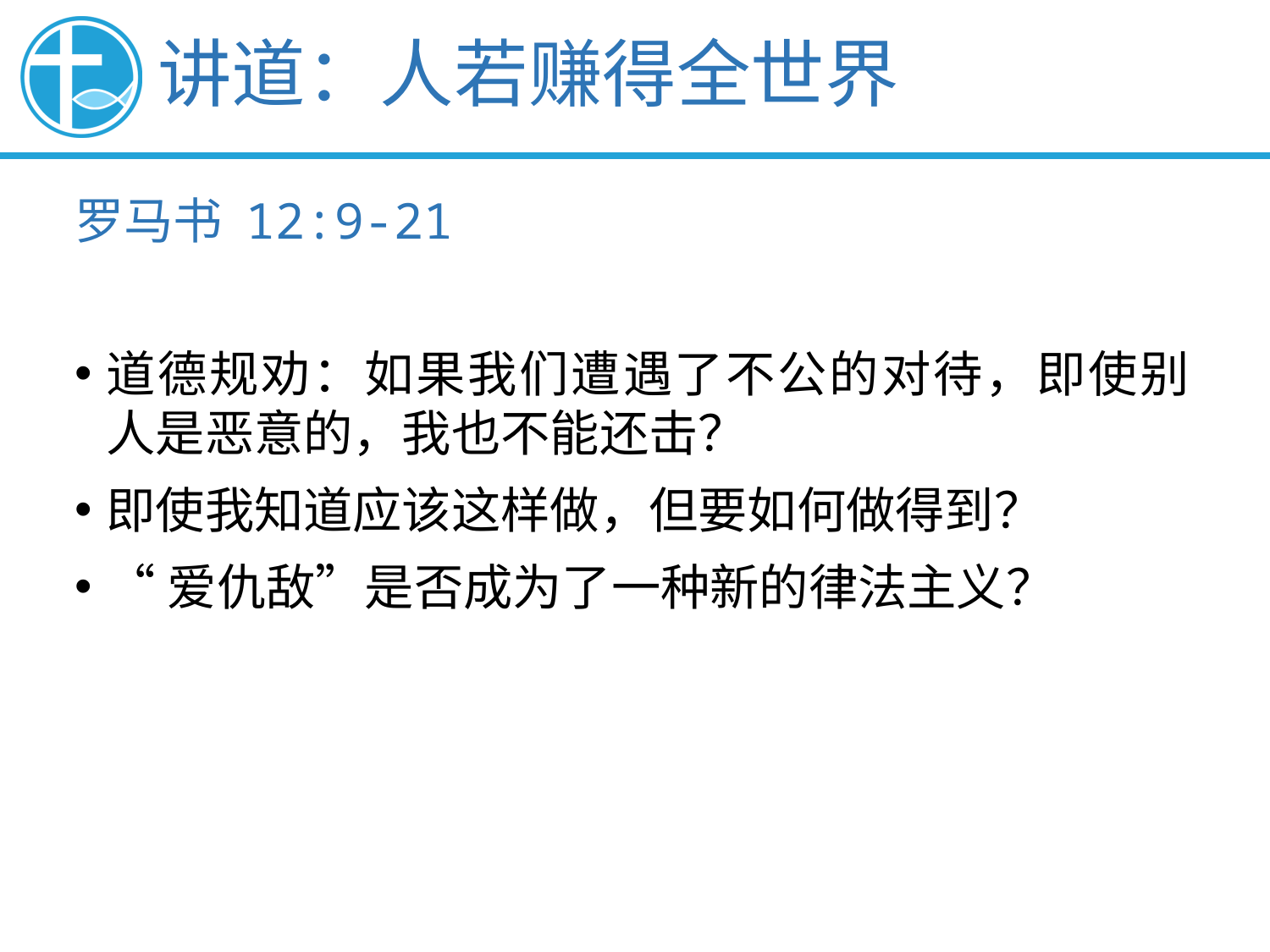

讲道：人若赚得全世界
罗马书 12:9-21

道德规劝：如果我们遭遇了不公的对待，即使别人是恶意的，我也不能还击？
即使我知道应该这样做，但要如何做得到？
“爱仇敌”是否成为了一种新的律法主义？